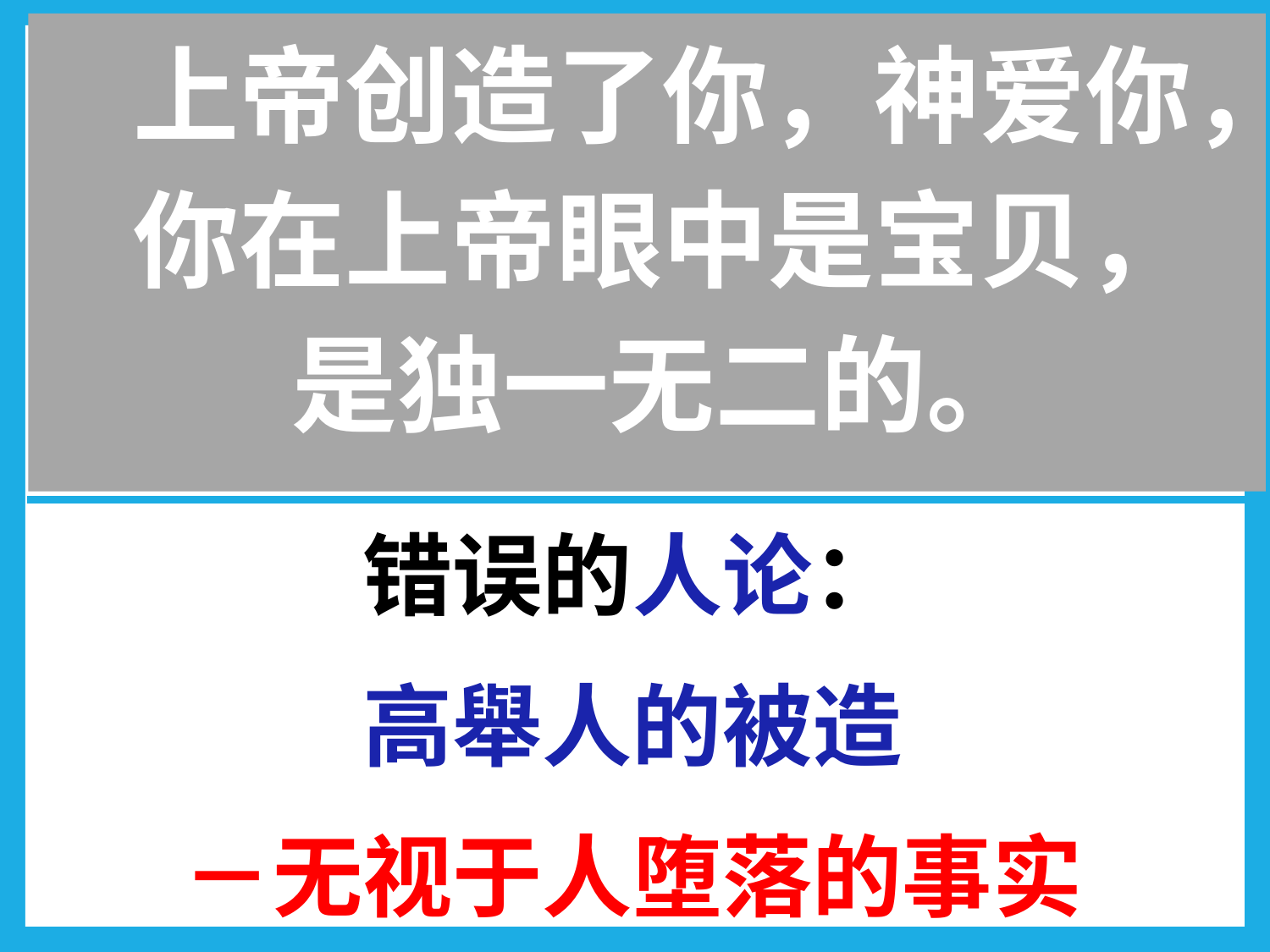

上帝创造了你，神爱你，
你在上帝眼中是宝贝，
是独一无二的。

错误的人论：
高舉人的被造
－无视于人堕落的事实